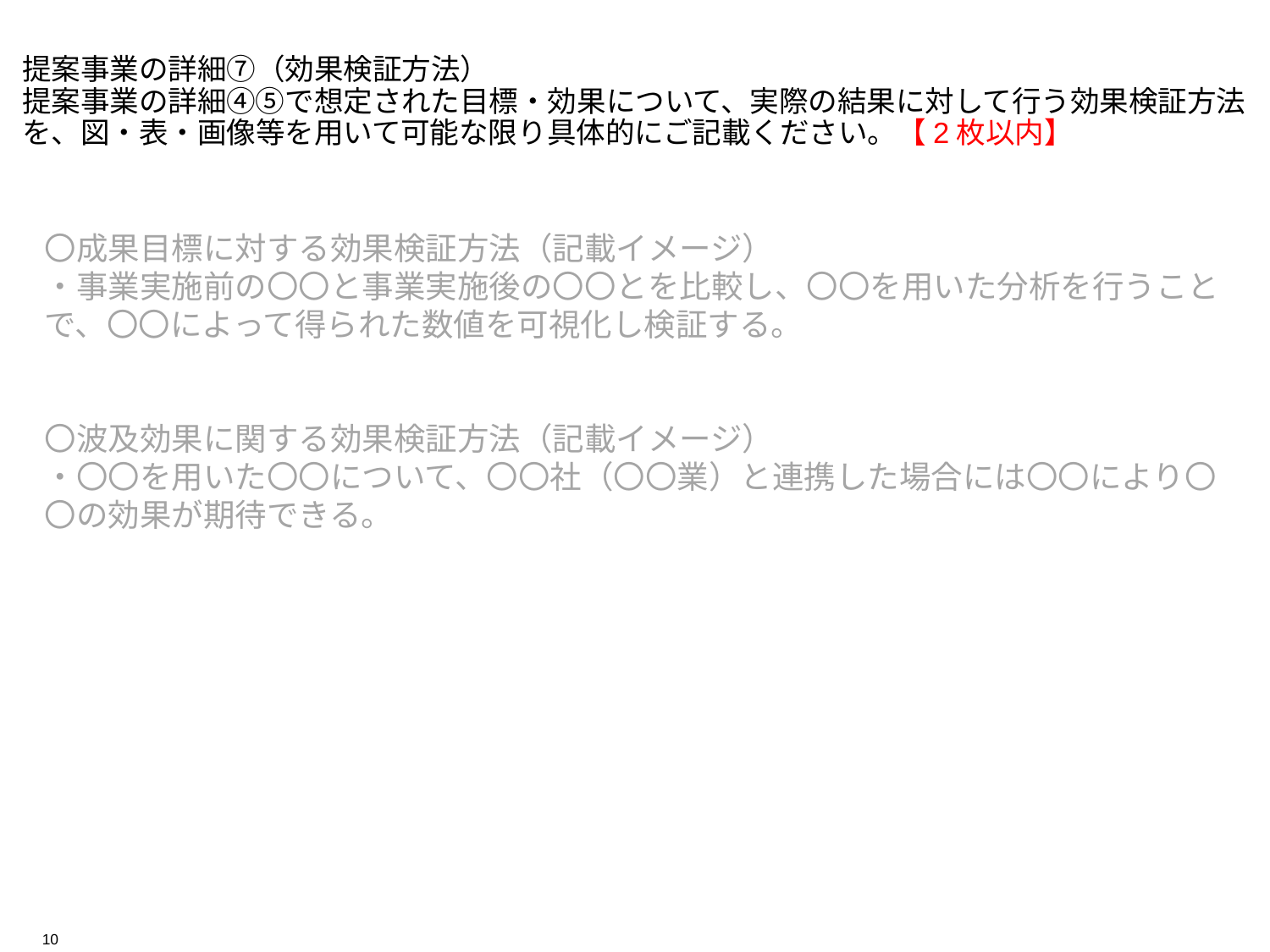

# 提案事業の詳細⑦（効果検証方法） 提案事業の詳細④⑤で想定された目標・効果について、実際の結果に対して行う効果検証方法を、図・表・画像等を用いて可能な限り具体的にご記載ください。【2枚以内】
〇成果目標に対する効果検証方法（記載イメージ）
・事業実施前の〇〇と事業実施後の〇〇とを比較し、〇〇を用いた分析を行うことで、〇〇によって得られた数値を可視化し検証する。

〇波及効果に関する効果検証方法（記載イメージ）
・〇〇を用いた〇〇について、〇〇社（〇〇業）と連携した場合には〇〇により〇〇の効果が期待できる。

10